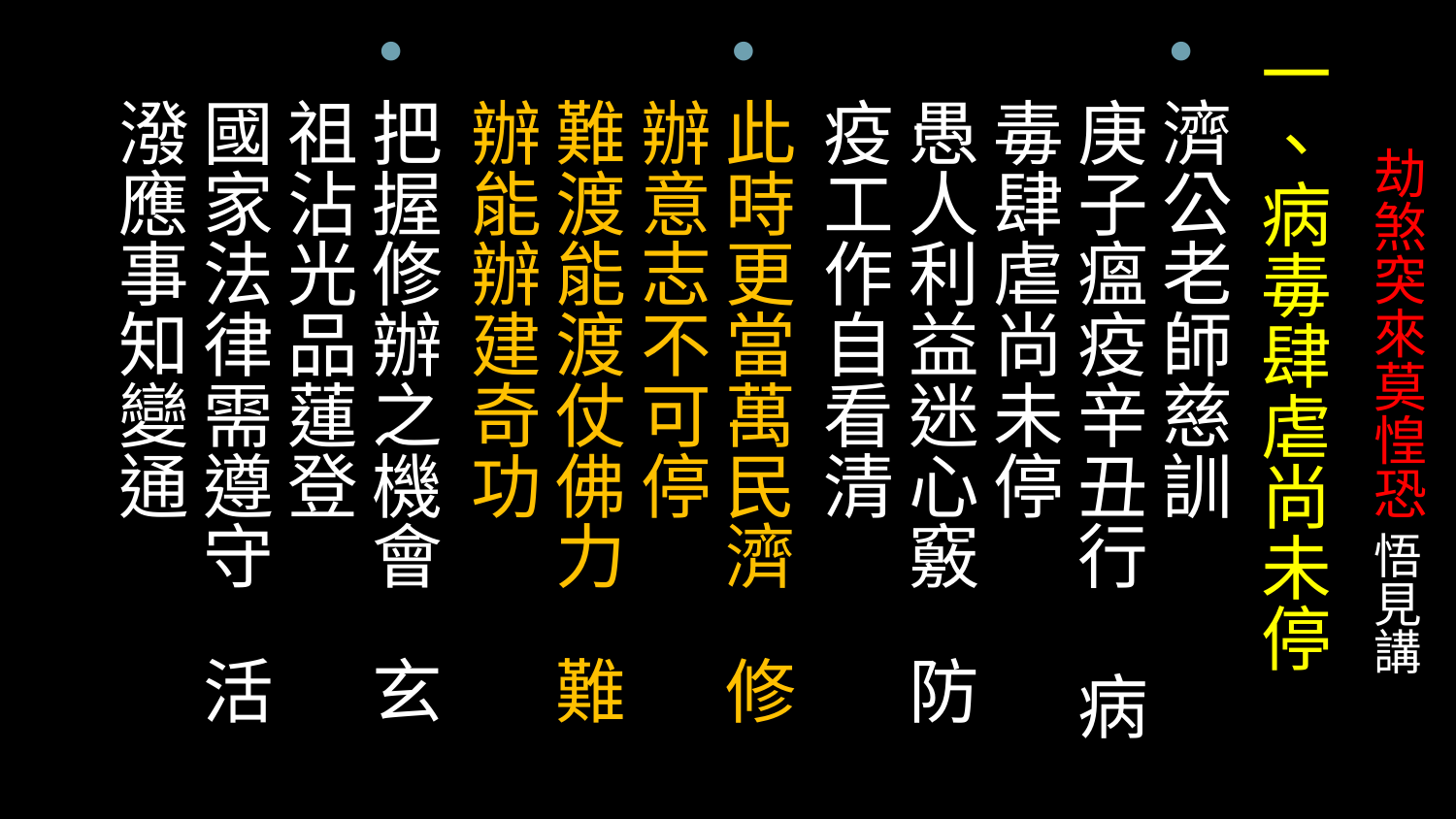

一、病毒肆虐尚未停
濟公老師慈訓
庚子瘟疫辛丑行     病毒肆虐尚未停
愚人利益迷心竅    防疫工作自看清
此時更當萬民濟    修辦意志不可停
難渡能渡仗佛力    難辦能辦建奇功
把握修辦之機會    玄祖沾光品蓮登
國家法律需遵守    活潑應事知變通
# 劫煞突來莫惶恐 悟見講